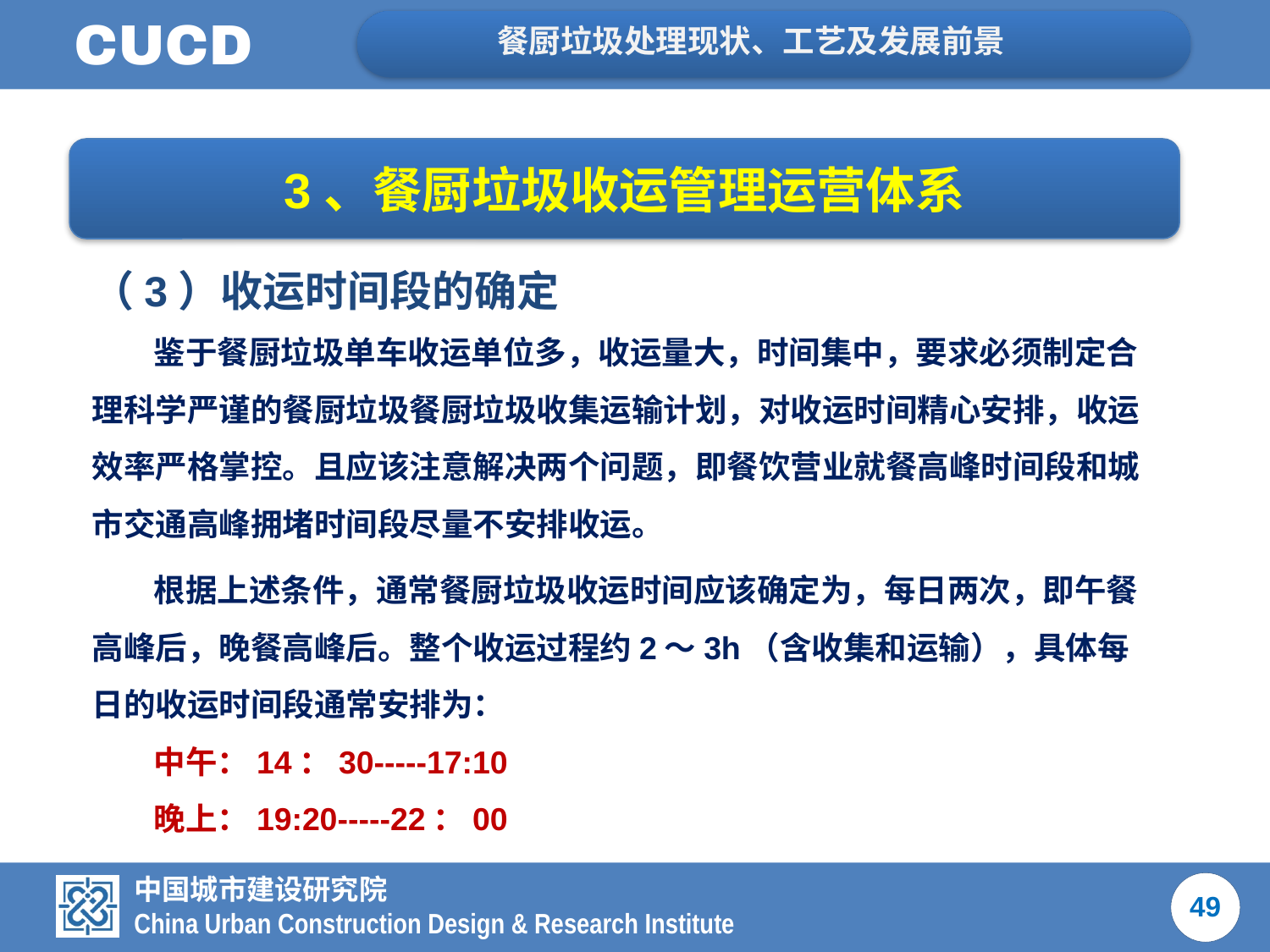

3、餐厨垃圾收运管理运营体系
（3）收运时间段的确定
鉴于餐厨垃圾单车收运单位多，收运量大，时间集中，要求必须制定合理科学严谨的餐厨垃圾餐厨垃圾收集运输计划，对收运时间精心安排，收运效率严格掌控。且应该注意解决两个问题，即餐饮营业就餐高峰时间段和城市交通高峰拥堵时间段尽量不安排收运。

根据上述条件，通常餐厨垃圾收运时间应该确定为，每日两次，即午餐高峰后，晚餐高峰后。整个收运过程约2～3h（含收集和运输），具体每日的收运时间段通常安排为：
中午：14：30-----17:10
晚上：19:20-----22：00
49